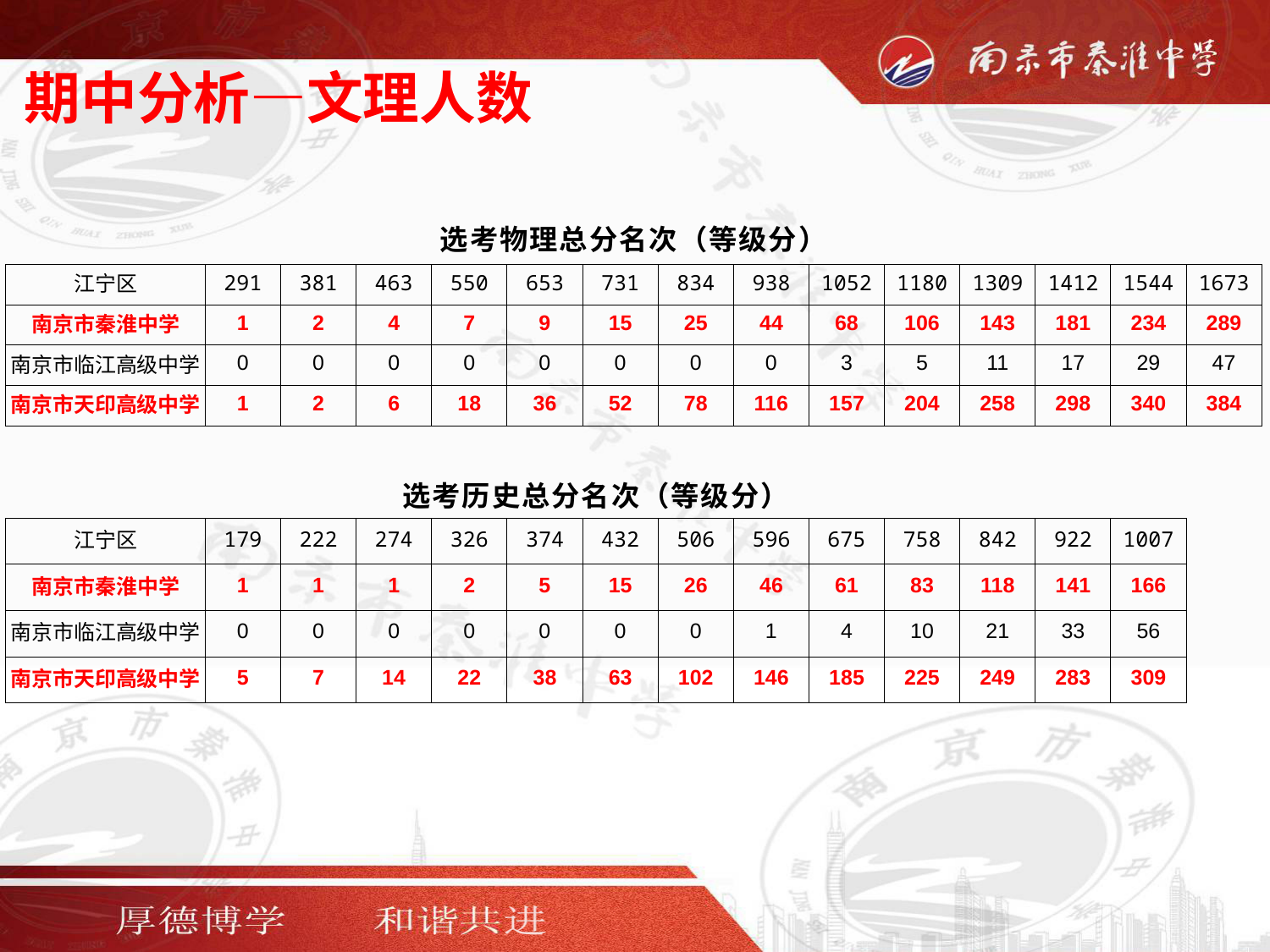

期中分析—文理人数
| 选考物理总分名次（等级分） |  |  |  |  |  |  |  |  |  |  |  |  |  |  |
| --- | --- | --- | --- | --- | --- | --- | --- | --- | --- | --- | --- | --- | --- | --- |
| 江宁区 | 291 | 381 | 463 | 550 | 653 | 731 | 834 | 938 | 1052 | 1180 | 1309 | 1412 | 1544 | 1673 |
| 南京市秦淮中学 | 1 | 2 | 4 | 7 | 9 | 15 | 25 | 44 | 68 | 106 | 143 | 181 | 234 | 289 |
| 南京市临江高级中学 | 0 | 0 | 0 | 0 | 0 | 0 | 0 | 0 | 3 | 5 | 11 | 17 | 29 | 47 |
| 南京市天印高级中学 | 1 | 2 | 6 | 18 | 36 | 52 | 78 | 116 | 157 | 204 | 258 | 298 | 340 | 384 |
|  |  |  |  |  |  |  |  |  |  |  |  |  |  |  |
| 选考历史总分名次（等级分） |  |  |  |  |  |  |  |  |  |  |  |  |  |  |
| 江宁区 | 179 | 222 | 274 | 326 | 374 | 432 | 506 | 596 | 675 | 758 | 842 | 922 | 1007 |  |
| 南京市秦淮中学 | 1 | 1 | 1 | 2 | 5 | 15 | 26 | 46 | 61 | 83 | 118 | 141 | 166 |  |
| 南京市临江高级中学 | 0 | 0 | 0 | 0 | 0 | 0 | 0 | 1 | 4 | 10 | 21 | 33 | 56 |  |
| 南京市天印高级中学 | 5 | 7 | 14 | 22 | 38 | 63 | 102 | 146 | 185 | 225 | 249 | 283 | 309 |  |